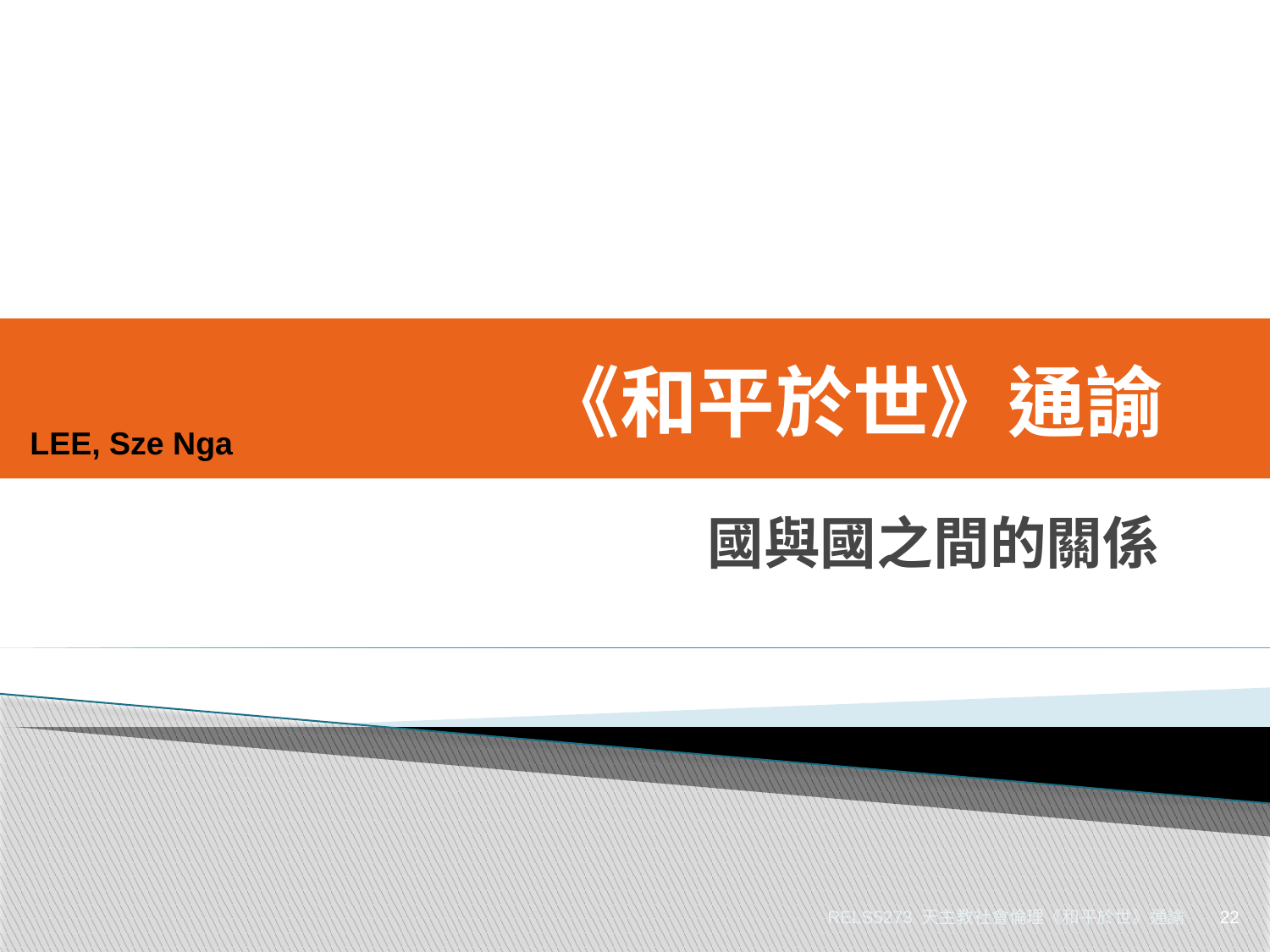

《和平於世》通諭

LEE, Sze Nga

國與國之間的關係
RELS5273 天主教社會倫理《和平於世》通諭
22